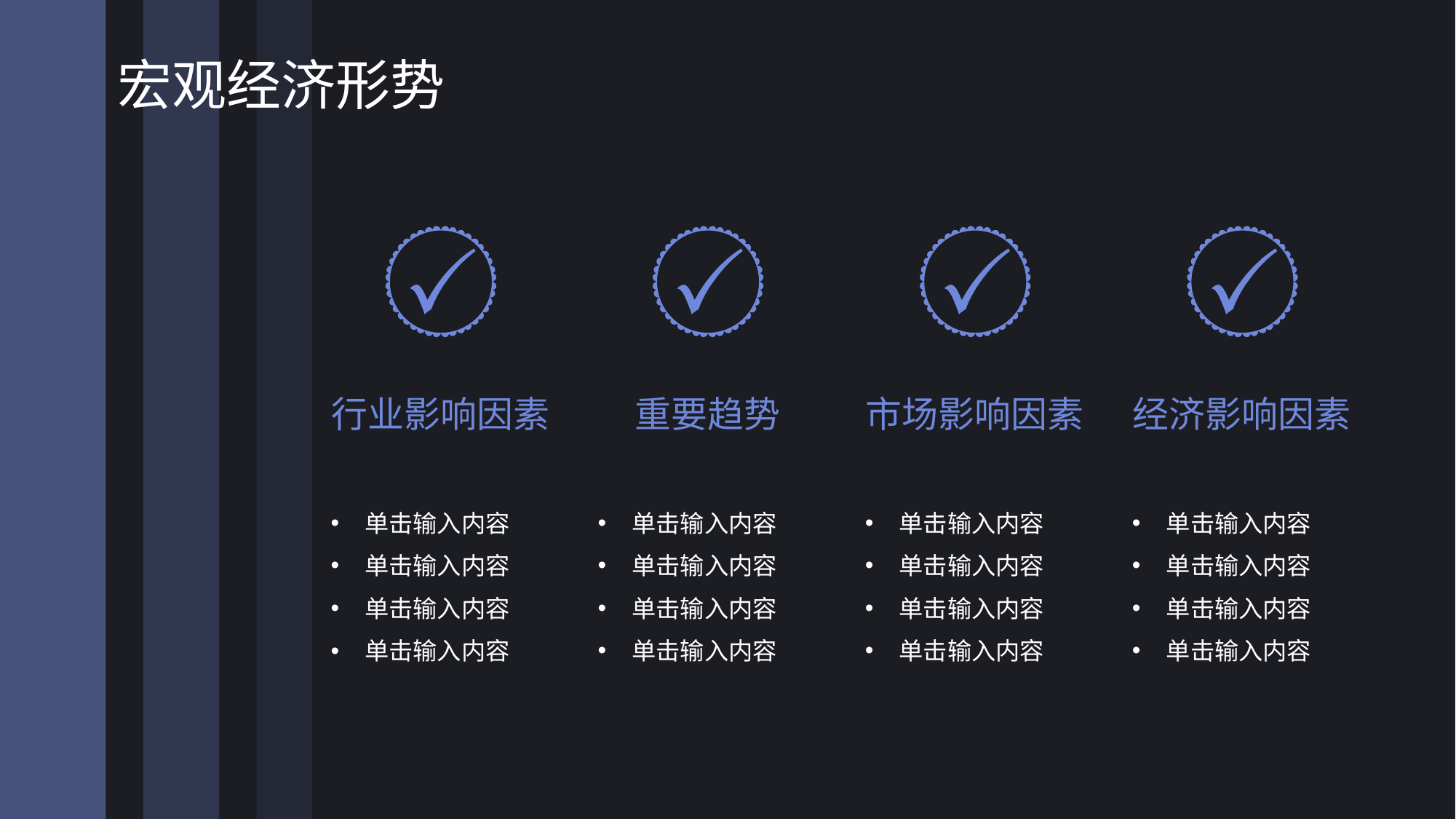

# 宏观经济形势

行业影响因素
重要趋势
市场影响因素
经济影响因素
单击输入内容
单击输入内容
单击输入内容
单击输入内容

单击输入内容
单击输入内容
单击输入内容
单击输入内容

单击输入内容
单击输入内容
单击输入内容
单击输入内容

单击输入内容
单击输入内容
单击输入内容
单击输入内容